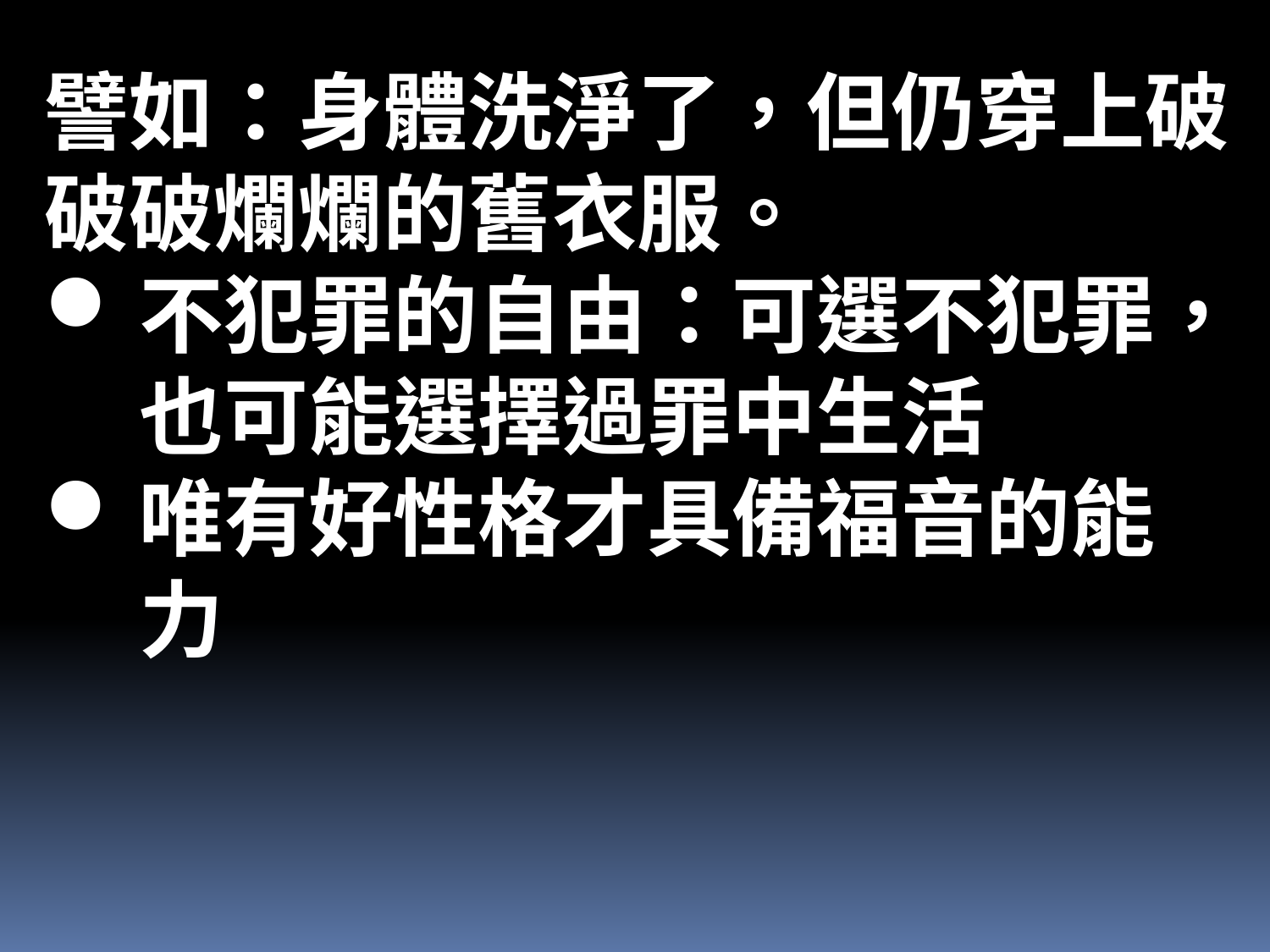

譬如：身體洗淨了，但仍穿上破破破爛爛的舊衣服。
不犯罪的自由：可選不犯罪，也可能選擇過罪中生活
唯有好性格才具備福音的能力